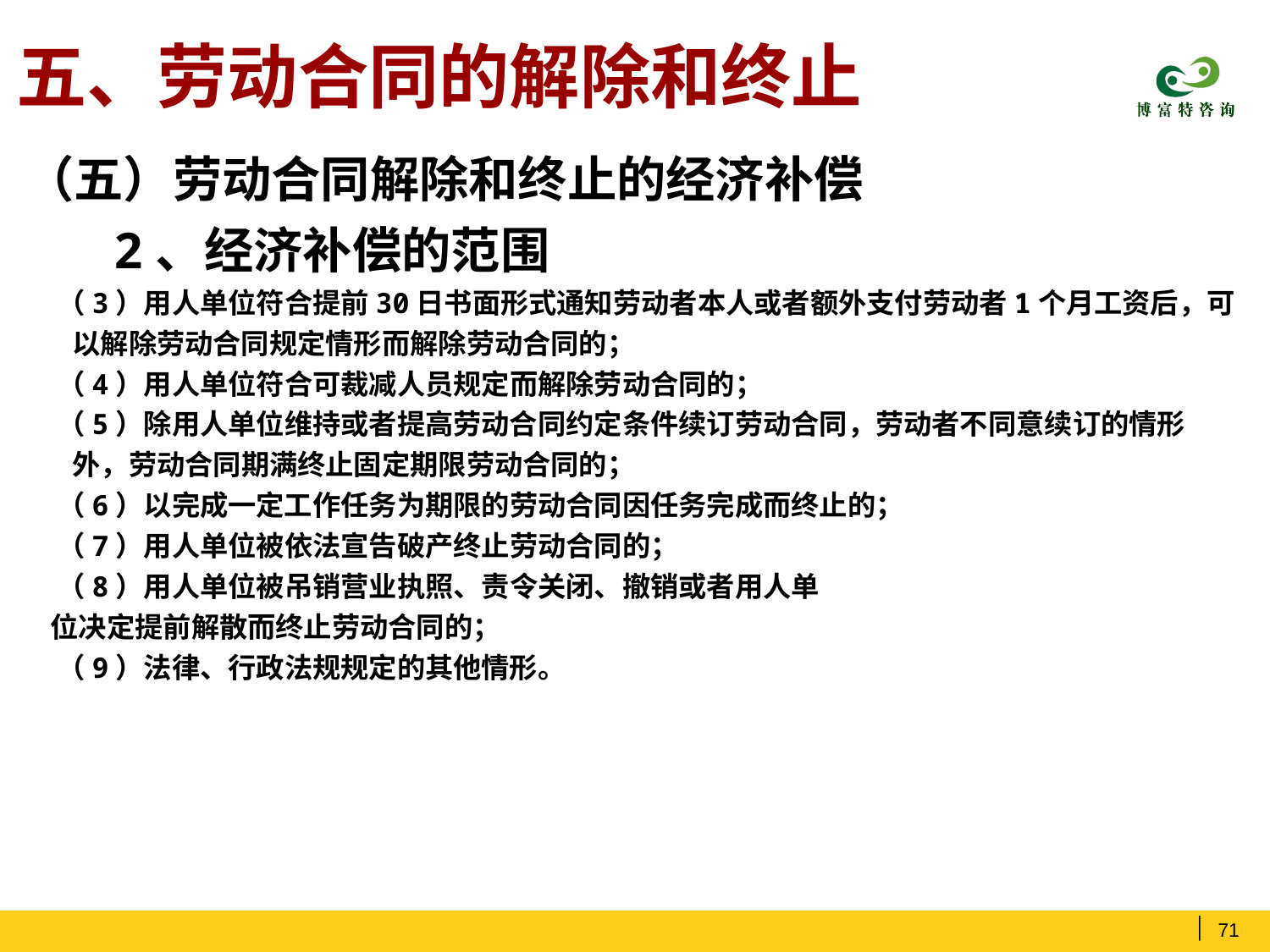

# 五、劳动合同的解除和终止
（五）劳动合同解除和终止的经济补偿
   2、经济补偿的范围
    （3）用人单位符合提前30日书面形式通知劳动者本人或者额外支付劳动者1个月工资后，可以解除劳动合同规定情形而解除劳动合同的；
    （4）用人单位符合可裁减人员规定而解除劳动合同的；
    （5）除用人单位维持或者提高劳动合同约定条件续订劳动合同，劳动者不同意续订的情形外，劳动合同期满终止固定期限劳动合同的；
    （6）以完成一定工作任务为期限的劳动合同因任务完成而终止的；
    （7）用人单位被依法宣告破产终止劳动合同的；
    （8）用人单位被吊销营业执照、责令关闭、撤销或者用人单
   位决定提前解散而终止劳动合同的；
    （9）法律、行政法规规定的其他情形。